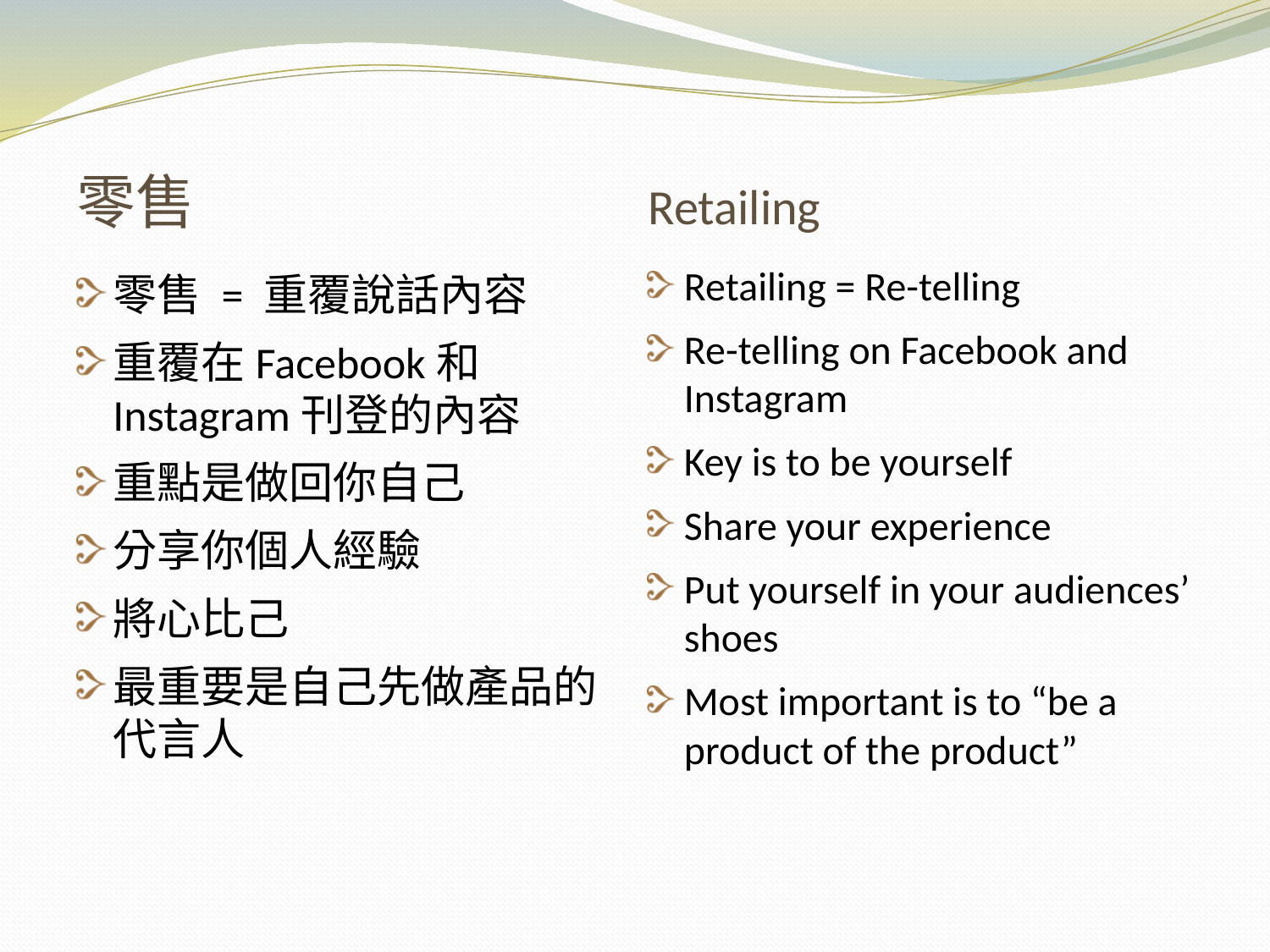

# 零售
Retailing
Retailing = Re-telling
Re-telling on Facebook and Instagram
Key is to be yourself
Share your experience
Put yourself in your audiences’ shoes
Most important is to “be a product of the product”
零售 = 重覆說話內容
重覆在Facebook和Instagram刊登的內容
重點是做回你自己
分享你個人經驗
將心比己
最重要是自己先做產品的代言人